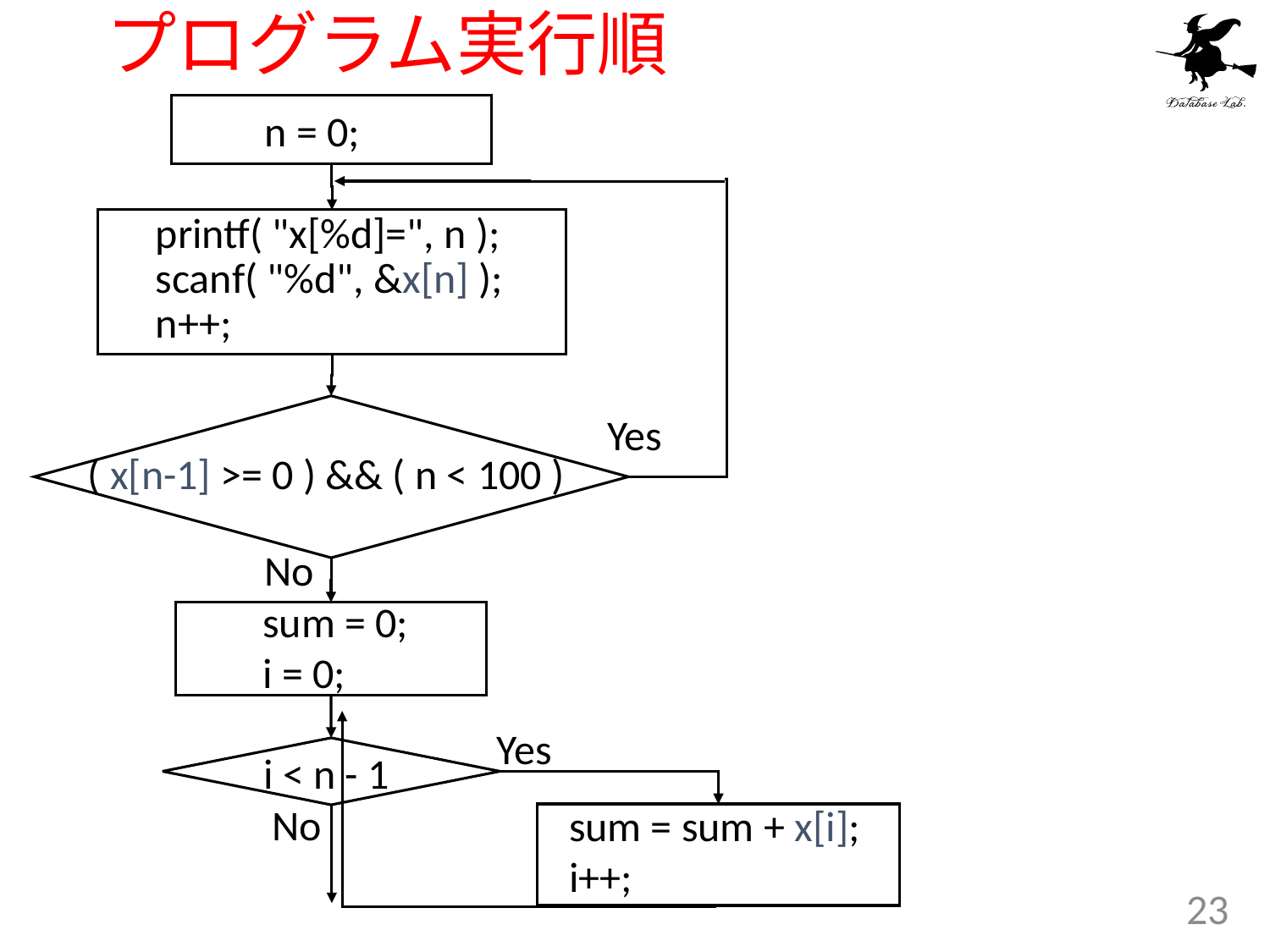

# プログラム実行順

n = 0;

printf( "x[%d]=", n );
scanf( "%d", &x[n] );
n++;

Yes
( x[n-1] >= 0 ) && ( n < 100 )
No
sum = 0;
i = 0;

Yes

i < n - 1
No
sum = sum + x[i];
i++;

23